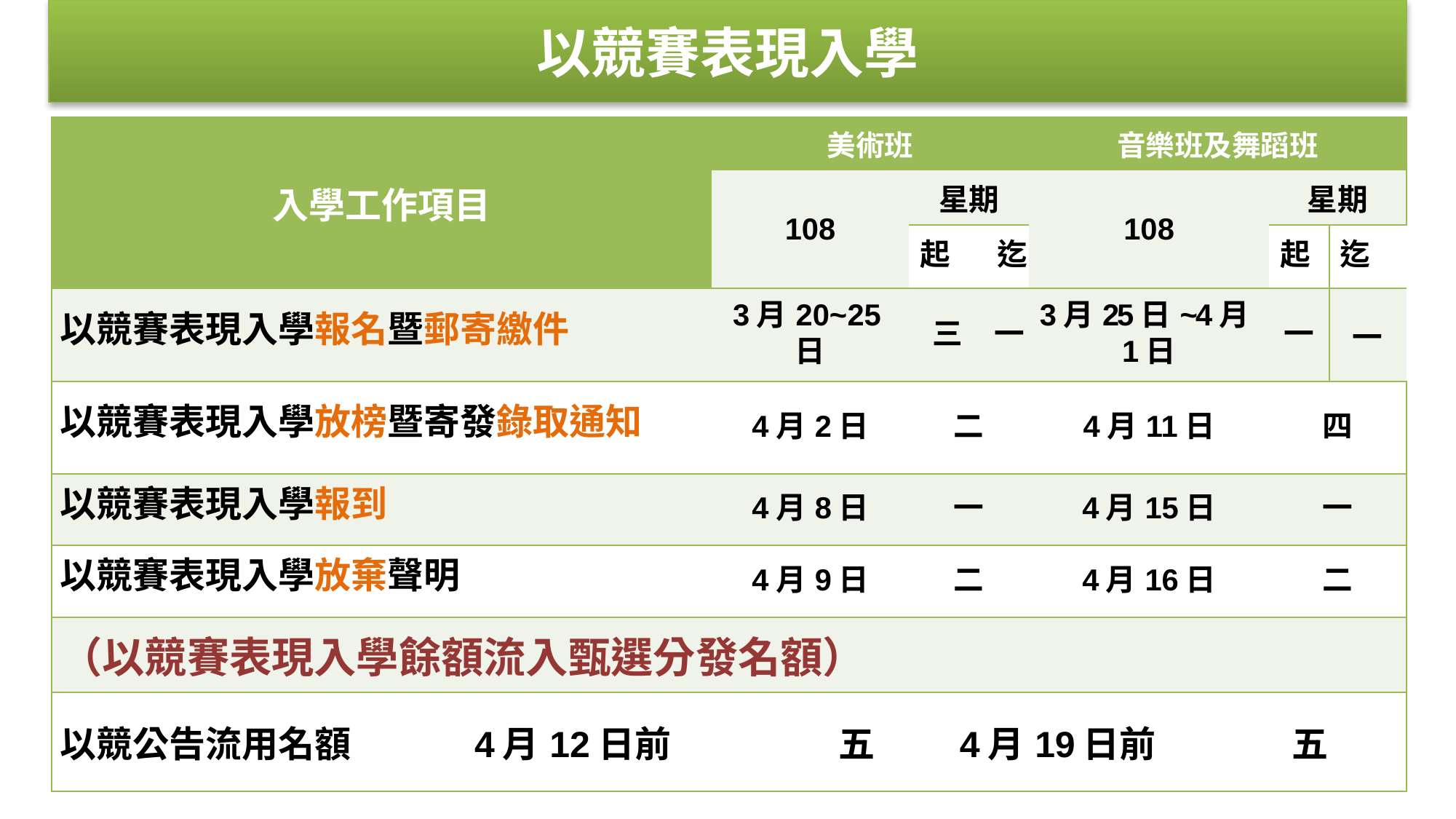

# 以競賽表現入學
| 入學工作項目 |  | 美術班 |  |  |  |  | 音樂班及舞蹈班 |  |  |  |
| --- | --- | --- | --- | --- | --- | --- | --- | --- | --- | --- |
|  |  | 108 |  | 星期 |  |  | 108 |  | 星期 |  |
|  |  |  |  | 起 |  | 迄 |  |  | 起 | 迄 |
| 以競賽表現入學報名暨郵寄繳件 |  | 3月20~25日 |  | 三 |  | 一 | 3月25日~4月1日 |  | 一 | 一 |
| 以競賽表現入學放榜暨寄發錄取通知 |  | 4月2日 |  | 二 |  |  | 4月11日 |  | 四 |  |
| 以競賽表現入學報到 |  | 4月8日 |  | 一 |  |  | 4月15日 |  | 一 |  |
| 以競賽表現入學放棄聲明 |  | 4月9日 |  | 二 |  |  | 4月16日 |  | 二 |  |
| （以競賽表現入學餘額流入甄選分發名額） |  |  |  |  |  |  |  |  |  |  |
| 以競公告流用名額 | 4月12日前 |  | 五 |  | 4月19日前 |  |  | 五 |  |  |
|  |  |  |  |  |
| --- | --- | --- | --- | --- |
|  |  |  |  |  |
6